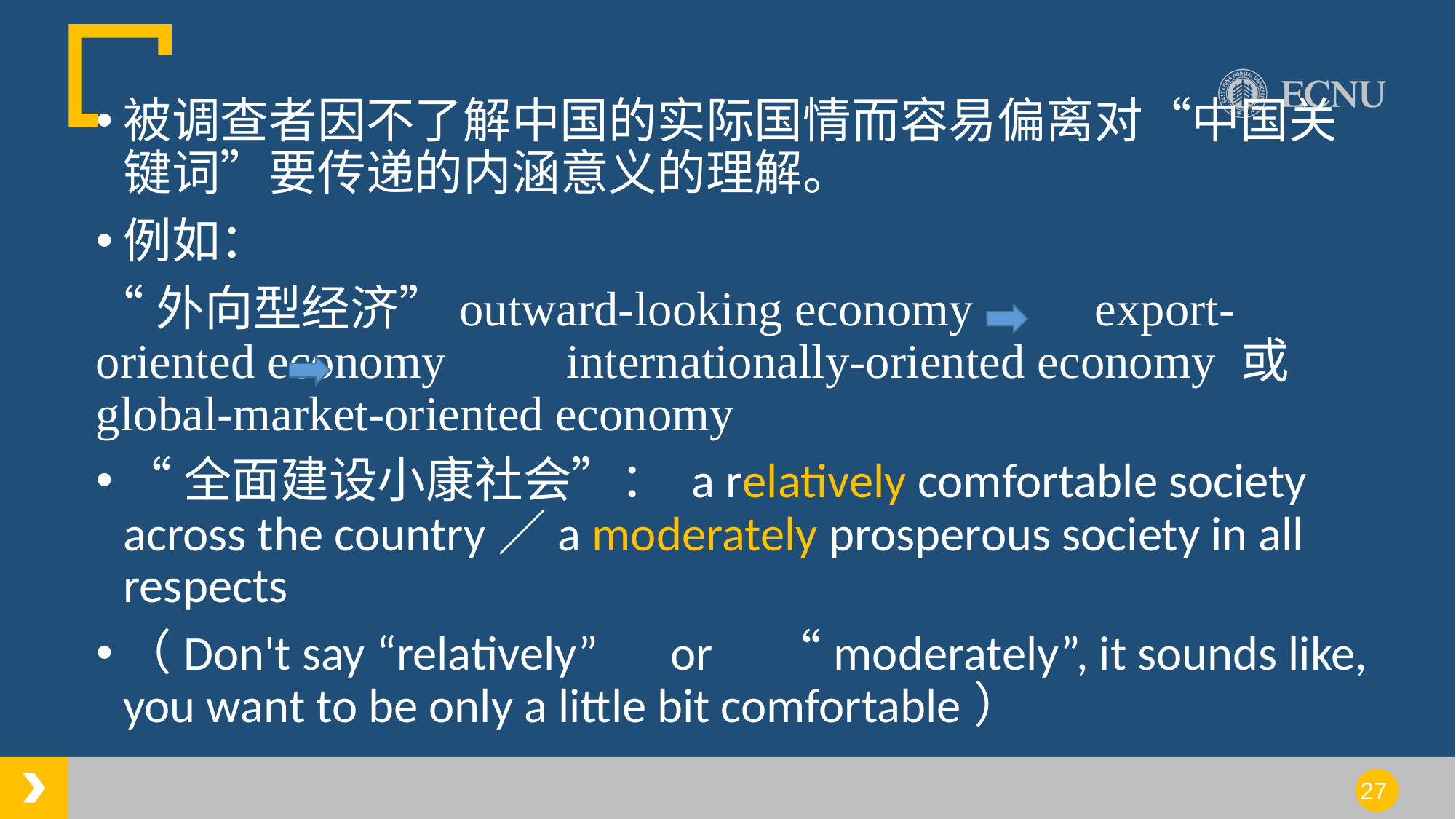

#
被调查者因不了解中国的实际国情而容易偏离对“中国关键词”要传递的内涵意义的理解。
例如：
“外向型经济”outward-looking economy　　export-oriented economy　　internationally-oriented economy 或global-market-oriented economy
“全面建设小康社会”： a relatively comfortable society across the country／a moderately prosperous society in all respects
（Don't say “relatively”　or　“moderately”, it sounds like, you want to be only a little bit comfortable）